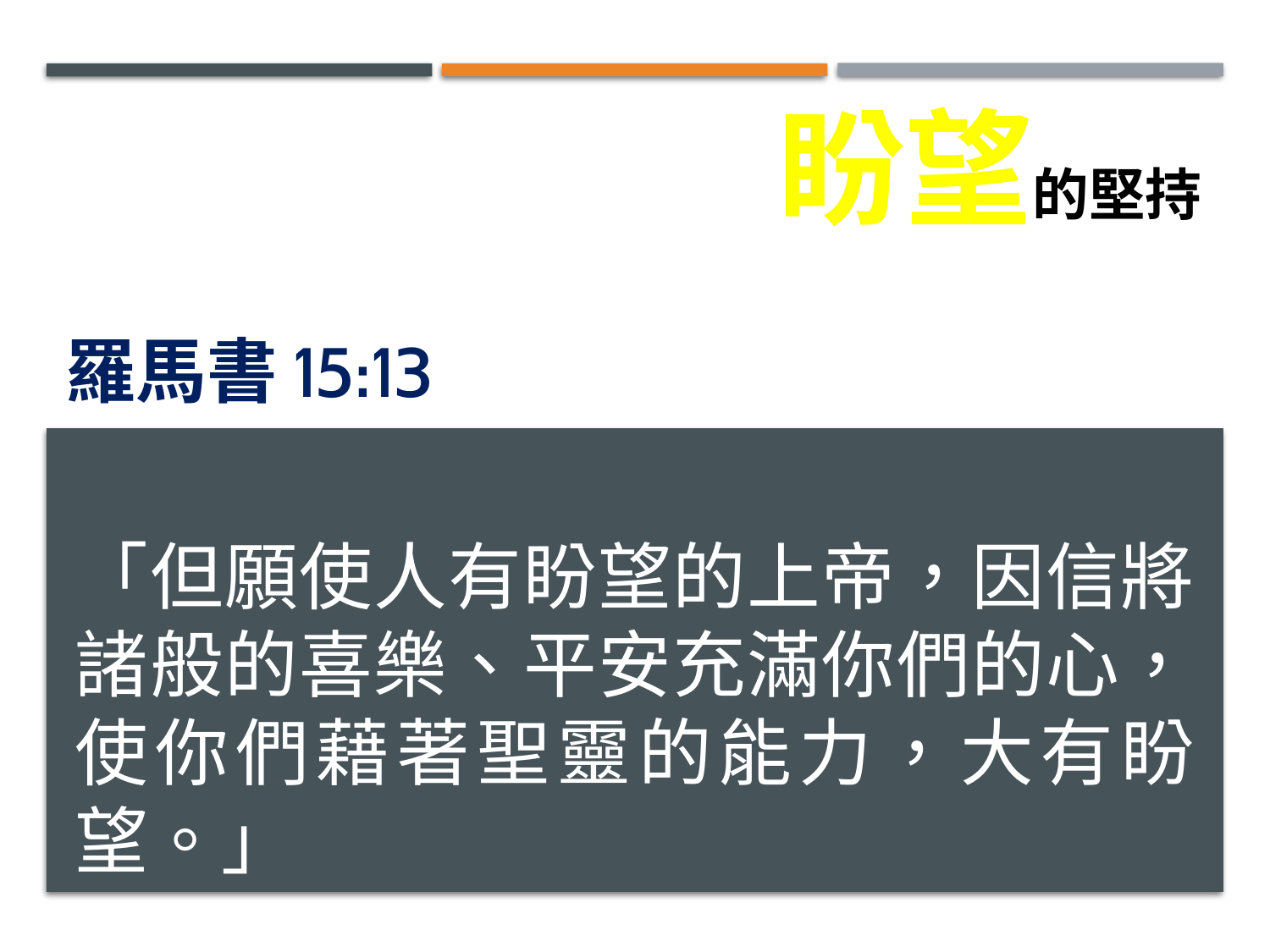

盼望的堅持
羅馬書15:13
# 「但願使人有盼望的上帝，因信將諸般的喜樂、平安充滿你們的心，使你們藉著聖靈的能力，大有盼望。」